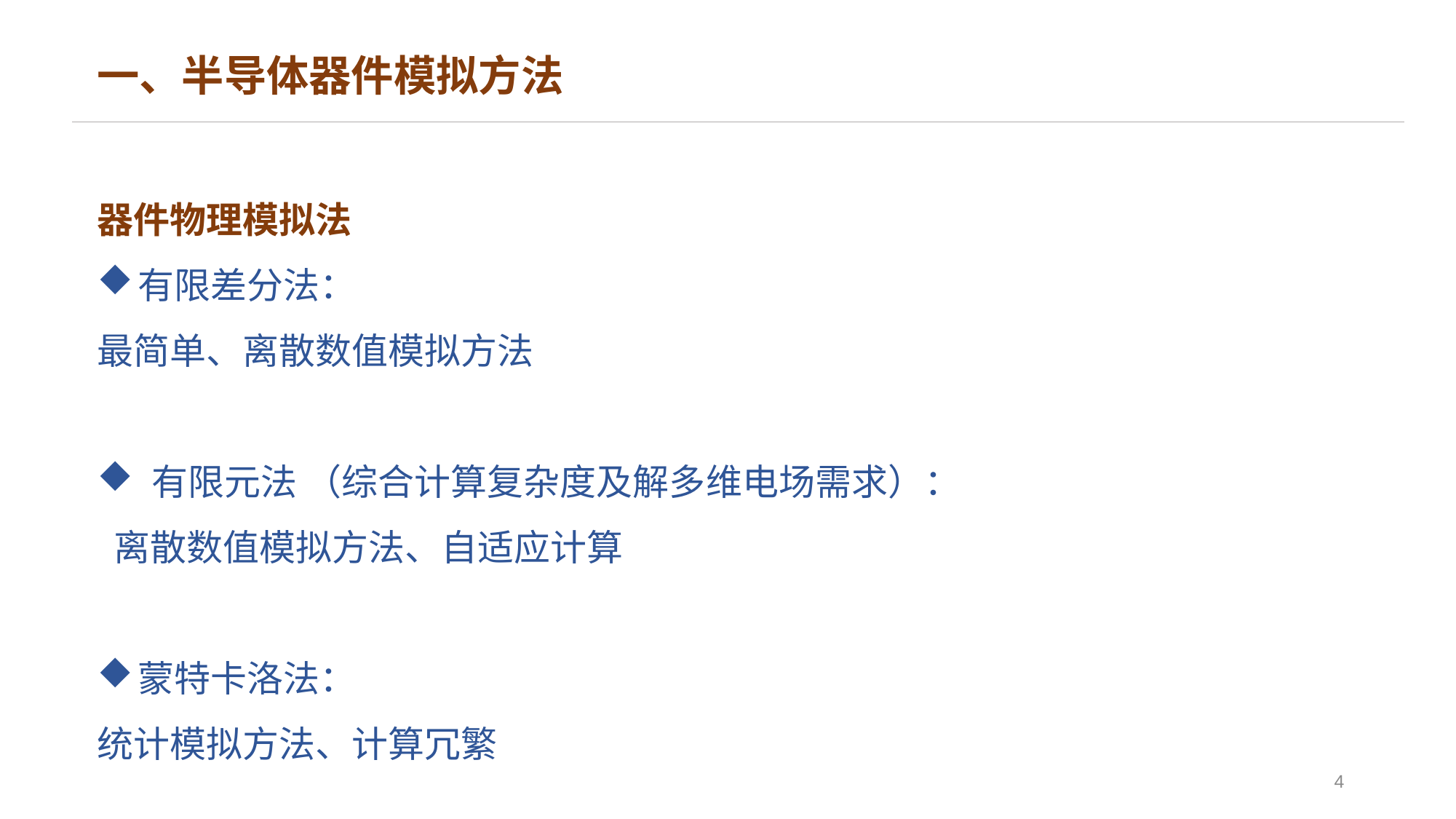

一、半导体器件模拟方法
器件物理模拟法
有限差分法：
最简单、离散数值模拟方法

有限元法 （综合计算复杂度及解多维电场需求）：
 离散数值模拟方法、自适应计算

蒙特卡洛法：
统计模拟方法、计算冗繁
4